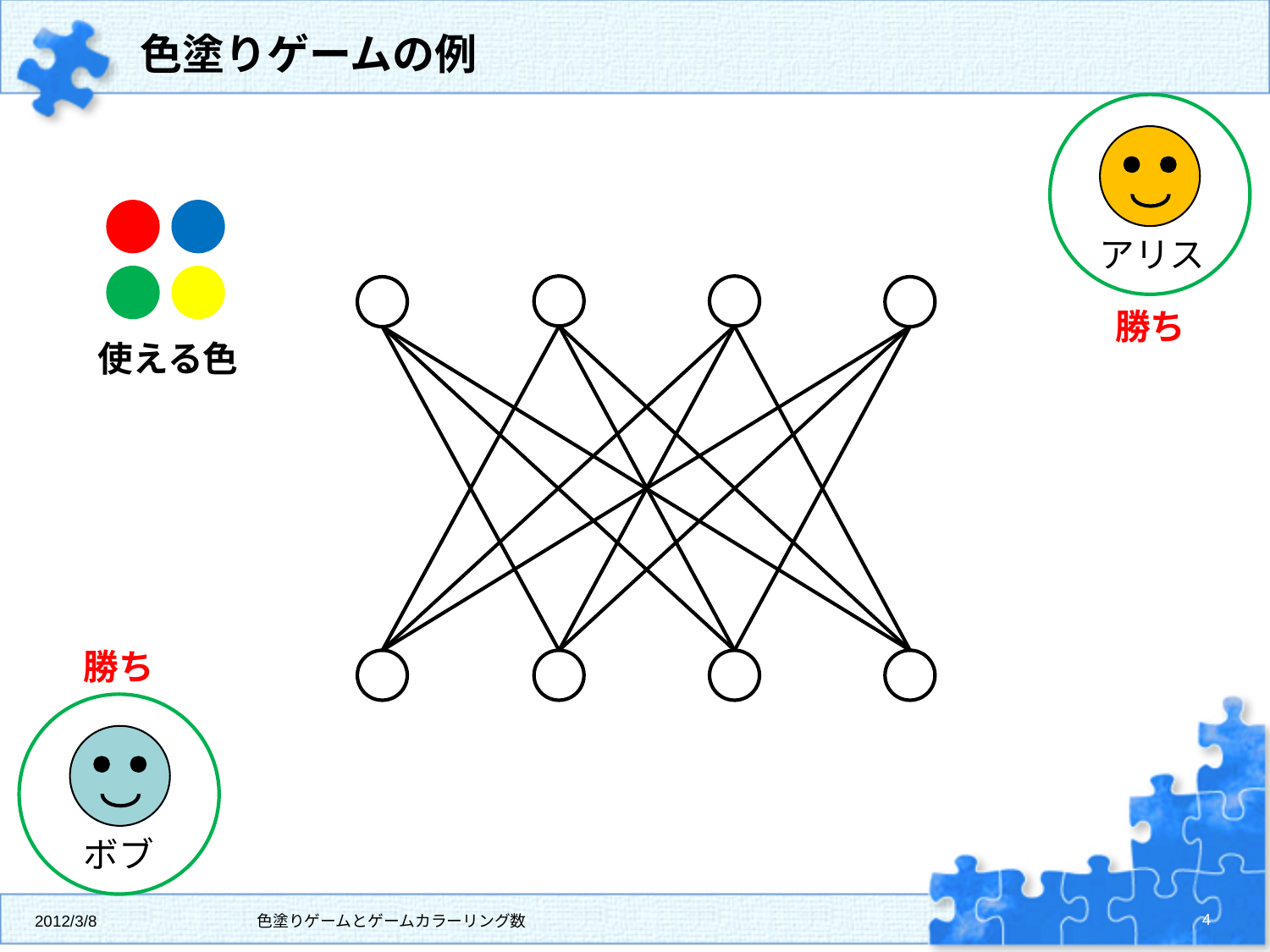

# 色塗りゲームの例

勝ち

アリス

使える色
勝ち

ボブ
2012/3/8
色塗りゲームとゲームカラーリング数
4